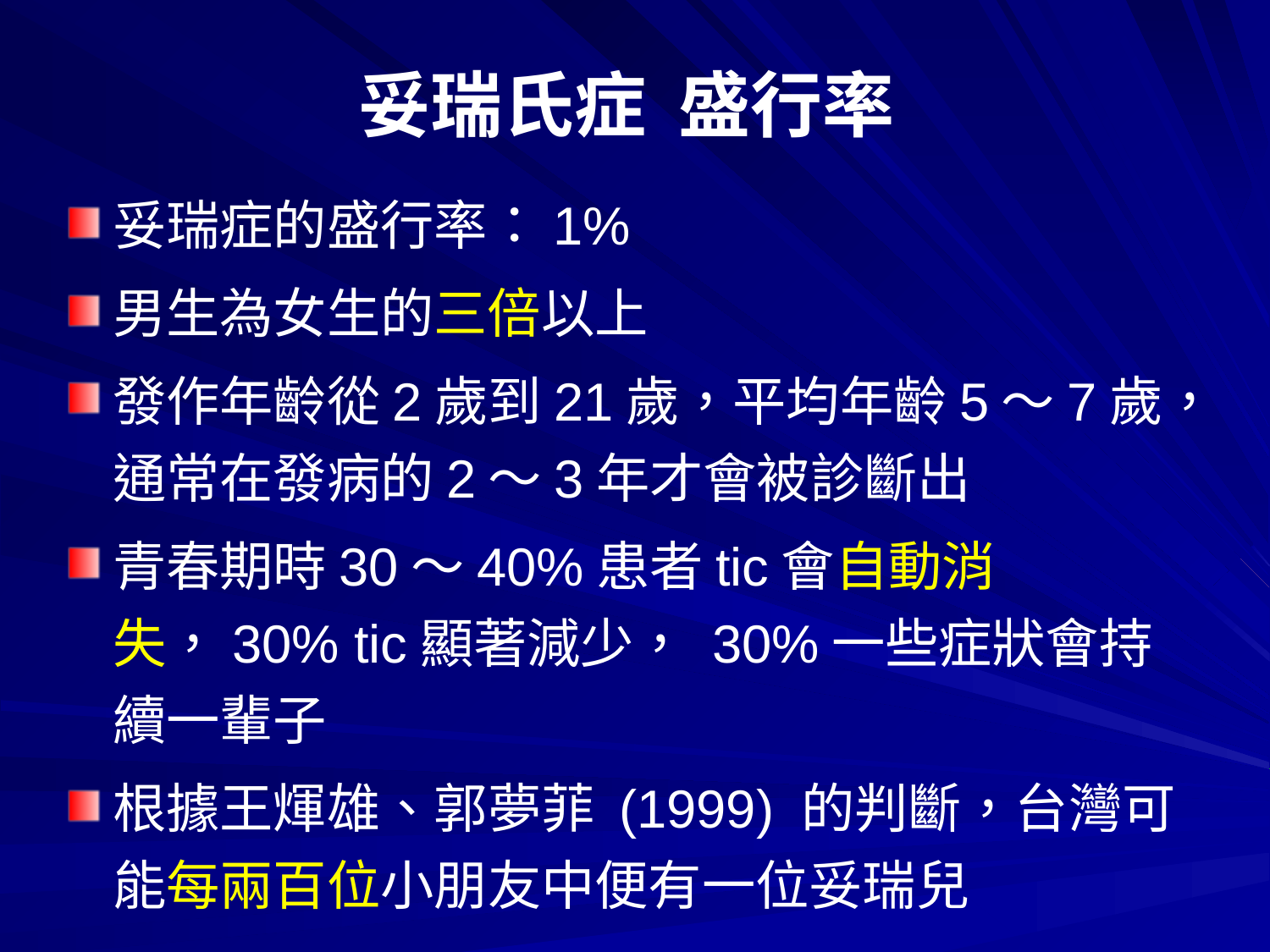

妥瑞氏症  盛行率

妥瑞症的盛行率：1%
男生為女生的三倍以上
發作年齡從2歲到21歲，平均年齡5～7歲，通常在發病的2～3年才會被診斷出
青春期時30～40%患者tic會自動消失，30% tic顯著減少， 30%一些症狀會持續一輩子
根據王煇雄、郭夢菲 (1999) 的判斷，台灣可能每兩百位小朋友中便有一位妥瑞兒